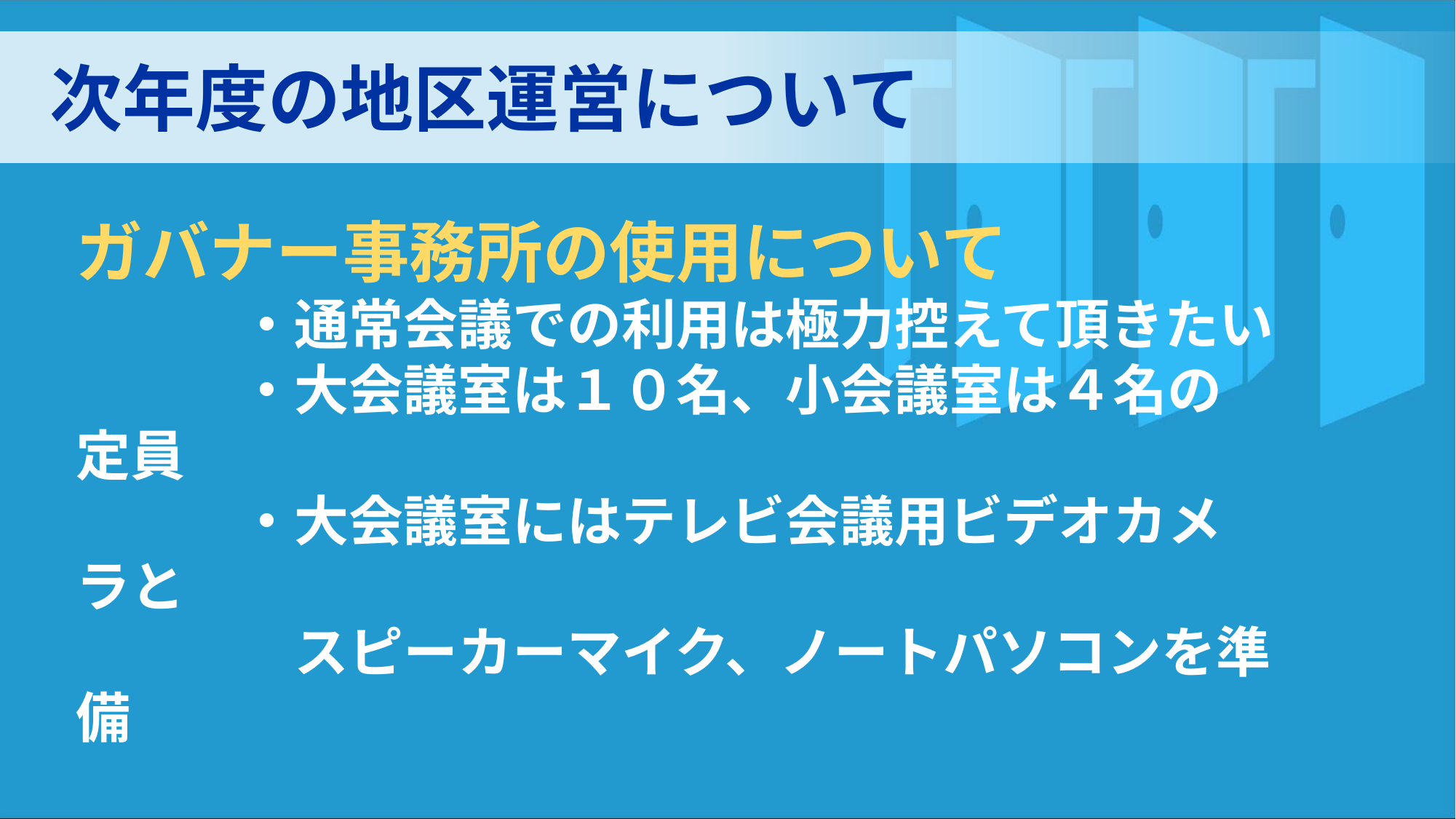

次年度の地区運営について
ガバナー事務所の使用について
　　　・通常会議での利用は極力控えて頂きたい
　　　・大会議室は１０名、小会議室は４名の定員
　　　・大会議室にはテレビ会議用ビデオカメラと
　　　　スピーカーマイク、ノートパソコンを準備

RIの柔軟性・多様性

自らの地区・クラブ・委員会の
立ち位置を知る